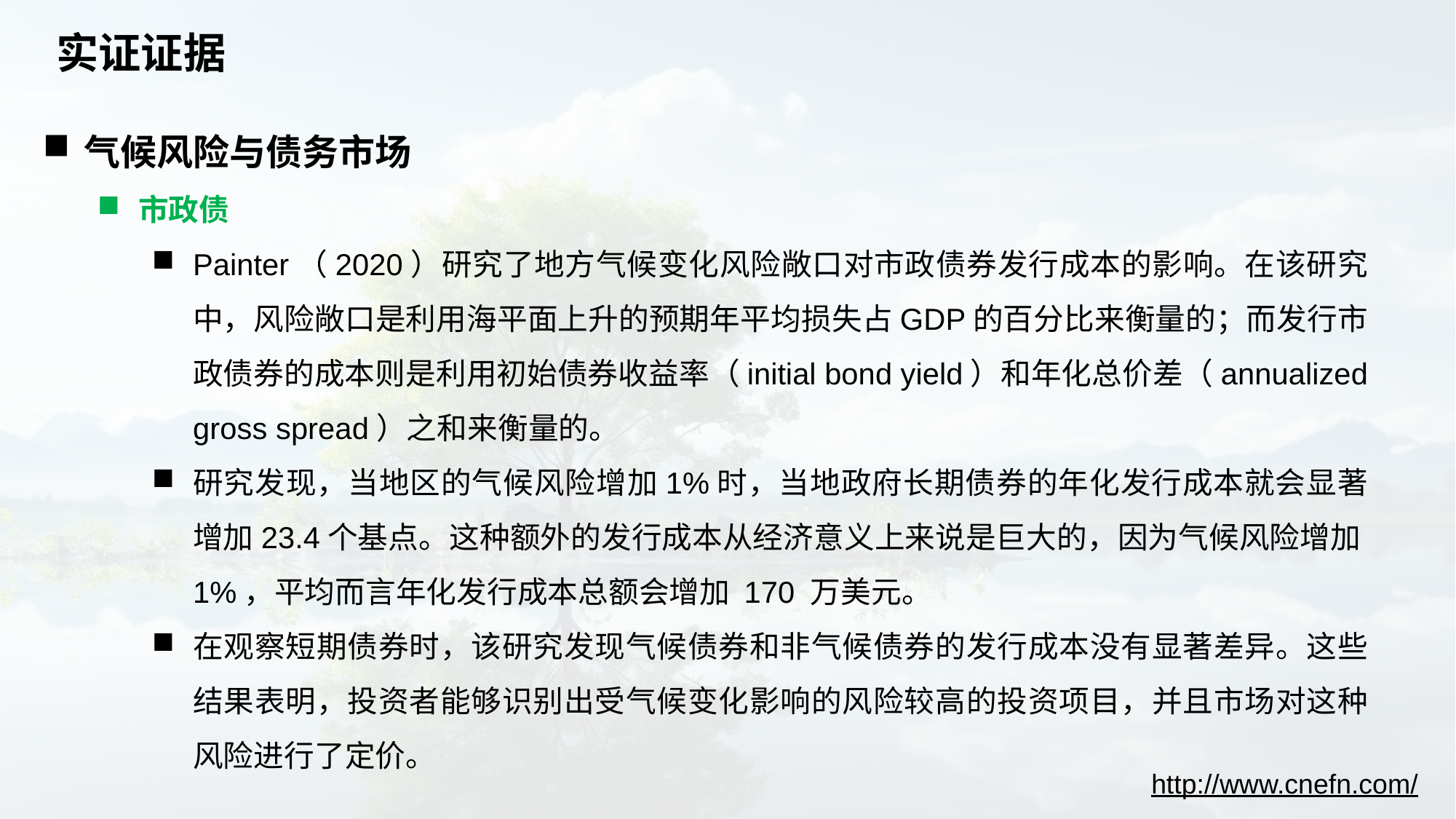

# 实证证据
气候风险与债务市场
市政债
Painter（2020）研究了地方气候变化风险敞口对市政债券发行成本的影响。在该研究中，风险敞口是利用海平面上升的预期年平均损失占GDP的百分比来衡量的；而发行市政债券的成本则是利用初始债券收益率（initial bond yield）和年化总价差（annualized gross spread）之和来衡量的。
研究发现，当地区的气候风险增加1%时，当地政府长期债券的年化发行成本就会显著增加23.4个基点。这种额外的发行成本从经济意义上来说是巨大的，因为气候风险增加1%，平均而言年化发行成本总额会增加 170 万美元。
在观察短期债券时，该研究发现气候债券和非气候债券的发行成本没有显著差异。这些结果表明，投资者能够识别出受气候变化影响的风险较高的投资项目，并且市场对这种风险进行了定价。